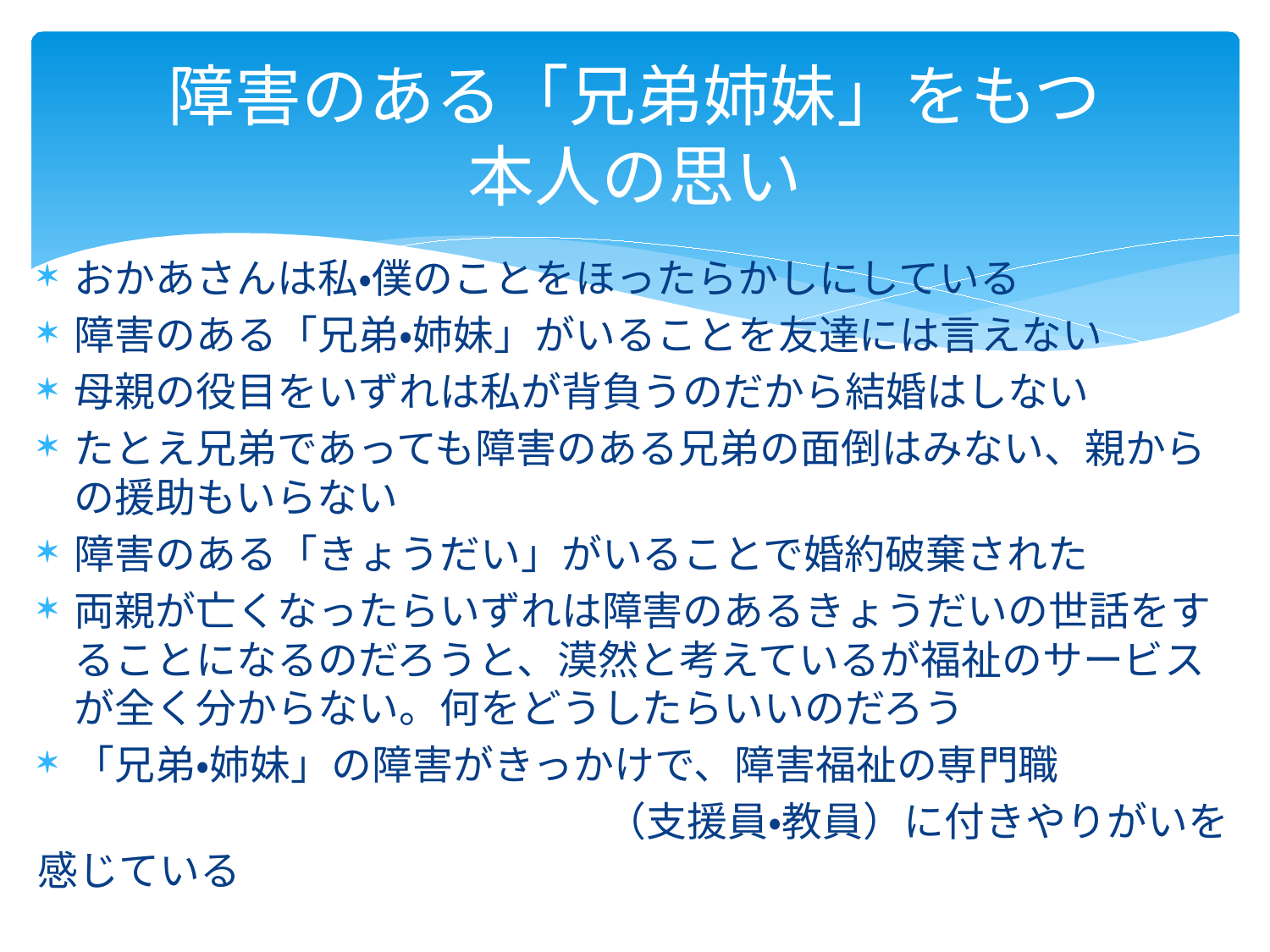

# 障害のある「兄弟姉妹」をもつ 本人の思い
おかあさんは私・僕のことをほったらかしにしている
障害のある「兄弟・姉妹」がいることを友達には言えない
母親の役目をいずれは私が背負うのだから結婚はしない
たとえ兄弟であっても障害のある兄弟の面倒はみない、親からの援助もいらない
障害のある「きょうだい」がいることで婚約破棄された
両親が亡くなったらいずれは障害のあるきょうだいの世話をすることになるのだろうと、漠然と考えているが福祉のサービスが全く分からない。何をどうしたらいいのだろう
「兄弟・姉妹」の障害がきっかけで、障害福祉の専門職
　　　　　　　　　　　　　　（支援員・教員）に付きやりがいを感じている